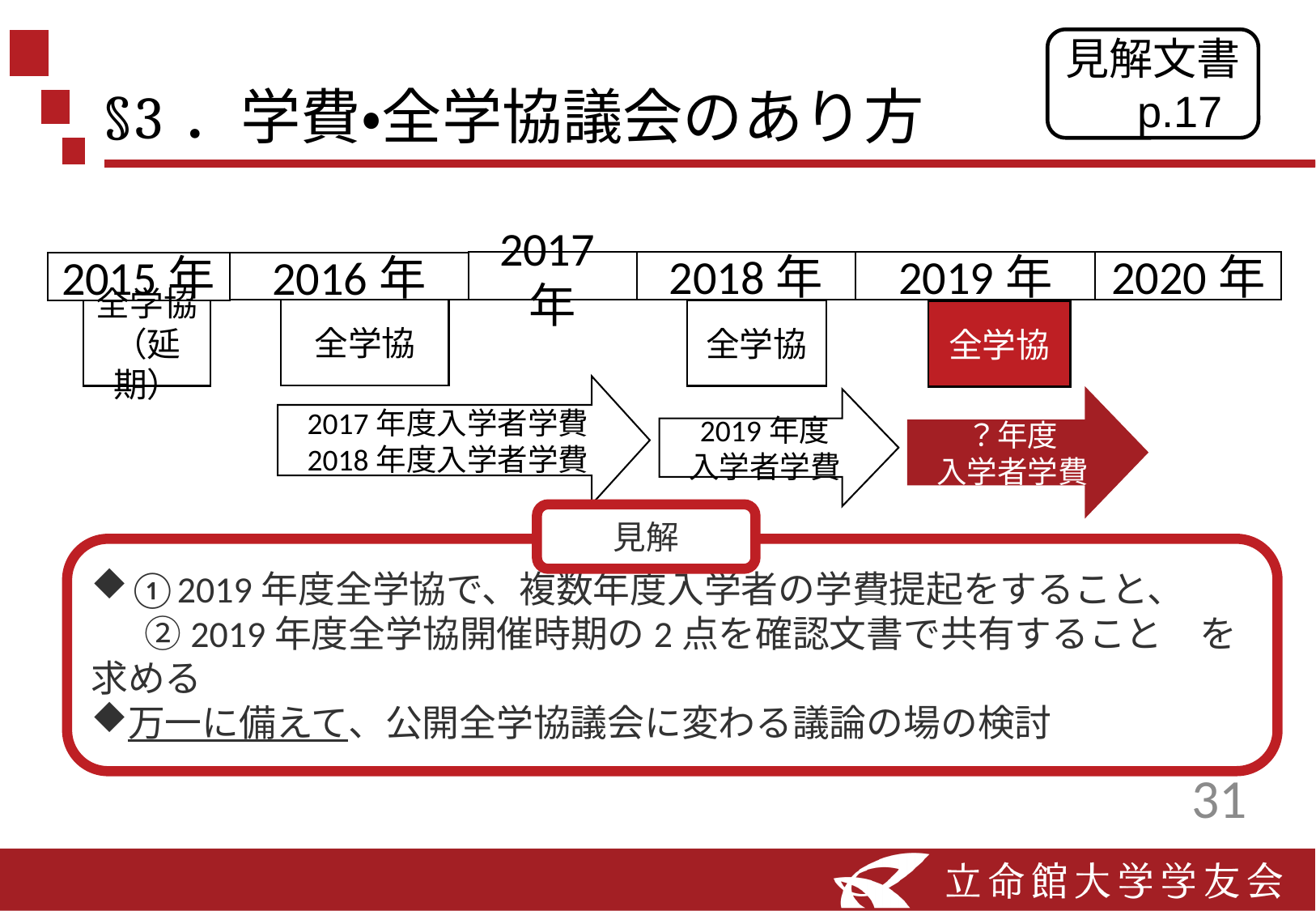

見解文書　p.17
# §3．学費・全学協議会のあり方
2017年
2018年
2019年
2020年
2015年
2016年
全学協
全学協
（延期）
全学協
2017年度入学者学費
2018年度入学者学費
2019年度
入学者学費
全学協
？年度
入学者学費
見解
①2019年度全学協で、複数年度入学者の学費提起をすること、
　  ②2019年度全学協開催時期の2点を確認文書で共有すること　を求める
万一に備えて、公開全学協議会に変わる議論の場の検討
31